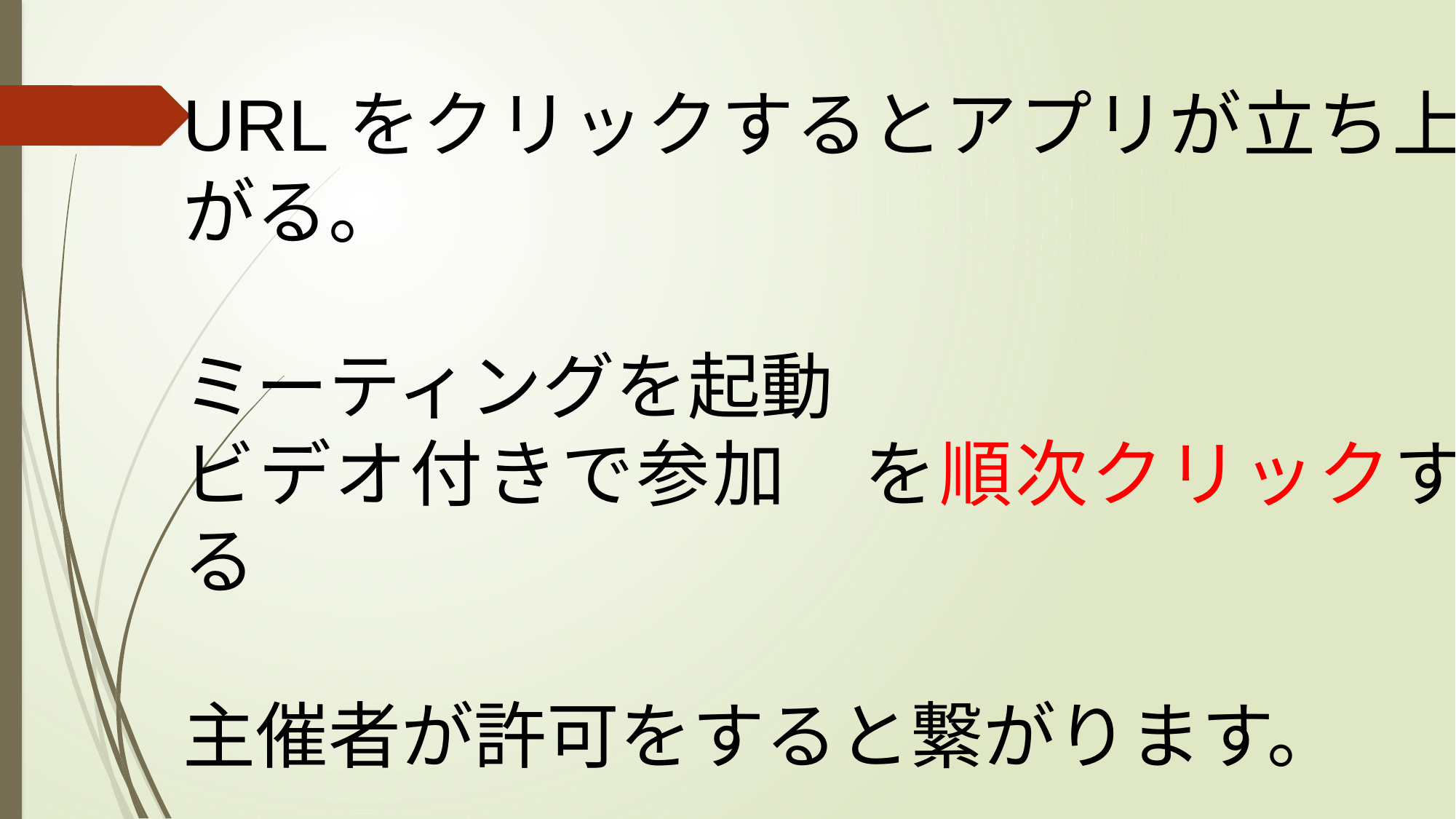

URLをクリックするとアプリが立ち上がる。

ミーティングを起動
ビデオ付きで参加　を順次クリックする

主催者が許可をすると繋がります。